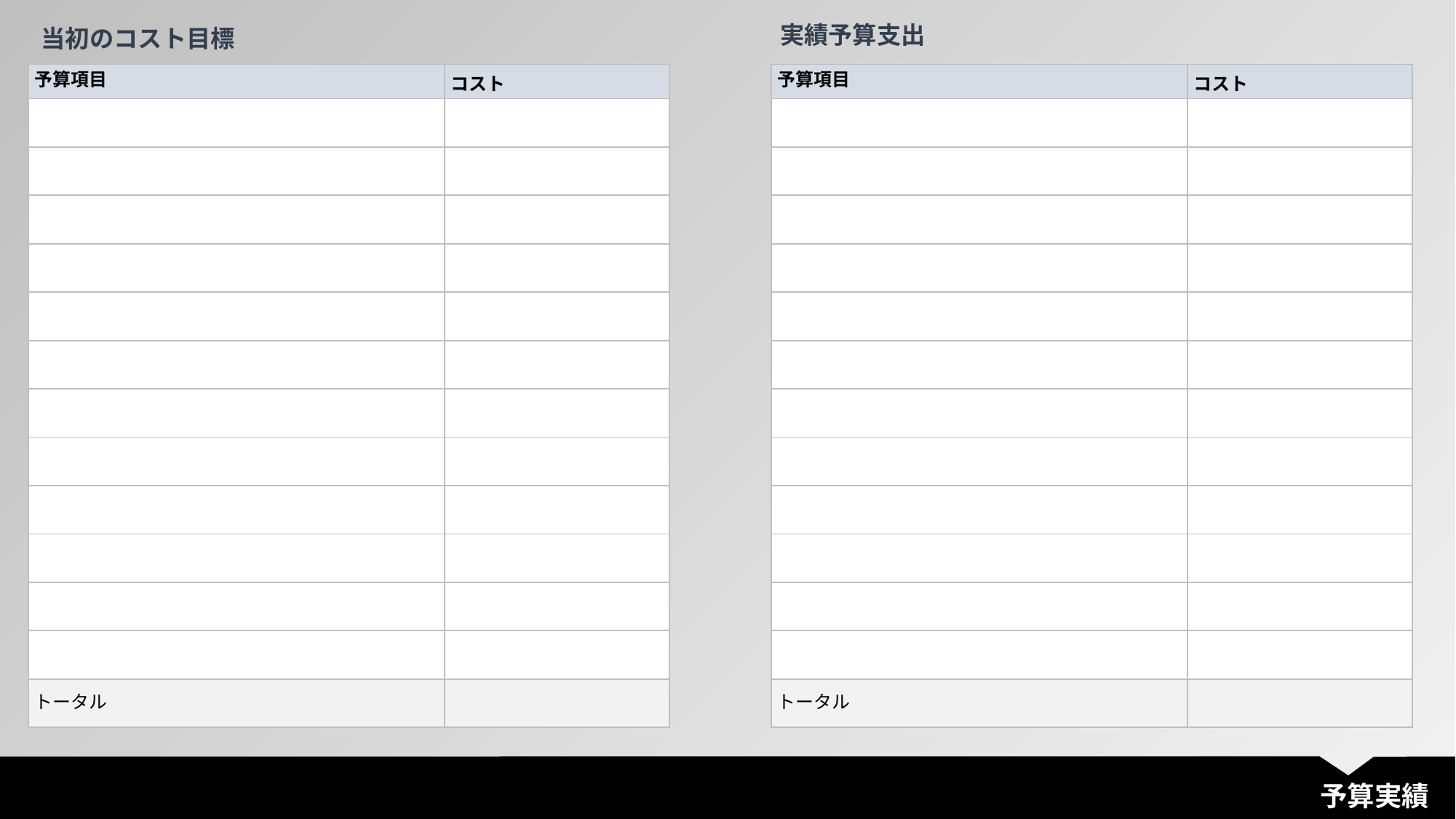

実績予算支出
当初のコスト目標
| 予算項目 | コスト |
| --- | --- |
|  |  |
|  |  |
|  |  |
|  |  |
|  |  |
|  |  |
|  |  |
|  |  |
|  |  |
|  |  |
|  |  |
|  |  |
| トータル |  |
| 予算項目 | コスト |
| --- | --- |
|  |  |
|  |  |
|  |  |
|  |  |
|  |  |
|  |  |
|  |  |
|  |  |
|  |  |
|  |  |
|  |  |
|  |  |
| トータル |  |

予算実績